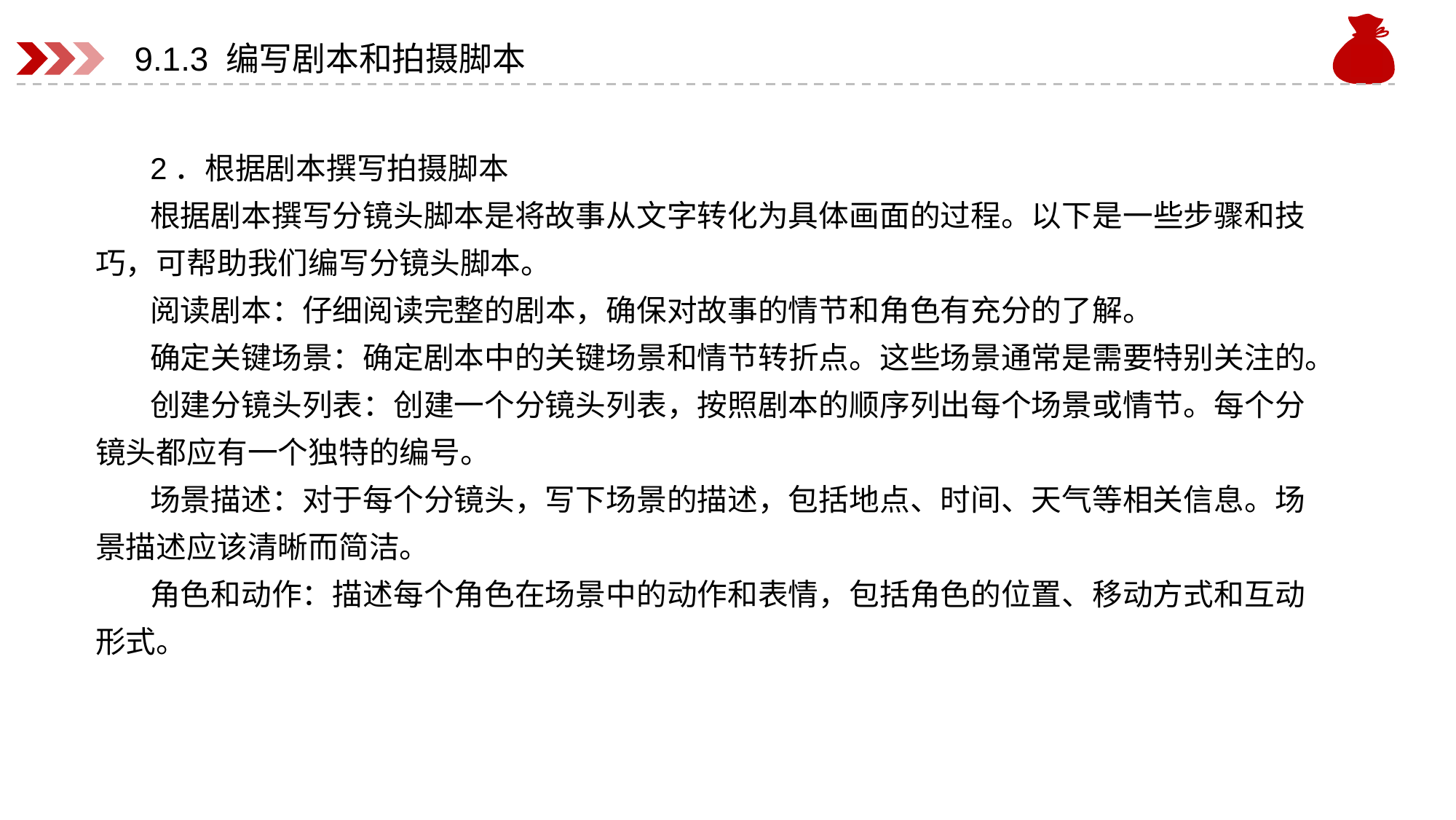

# 9.1.3 编写剧本和拍摄脚本
12
2．根据剧本撰写拍摄脚本
根据剧本撰写分镜头脚本是将故事从文字转化为具体画面的过程。以下是一些步骤和技巧，可帮助我们编写分镜头脚本。
阅读剧本：仔细阅读完整的剧本，确保对故事的情节和角色有充分的了解。
确定关键场景：确定剧本中的关键场景和情节转折点。这些场景通常是需要特别关注的。
创建分镜头列表：创建一个分镜头列表，按照剧本的顺序列出每个场景或情节。每个分镜头都应有一个独特的编号。
场景描述：对于每个分镜头，写下场景的描述，包括地点、时间、天气等相关信息。场景描述应该清晰而简洁。
角色和动作：描述每个角色在场景中的动作和表情，包括角色的位置、移动方式和互动形式。